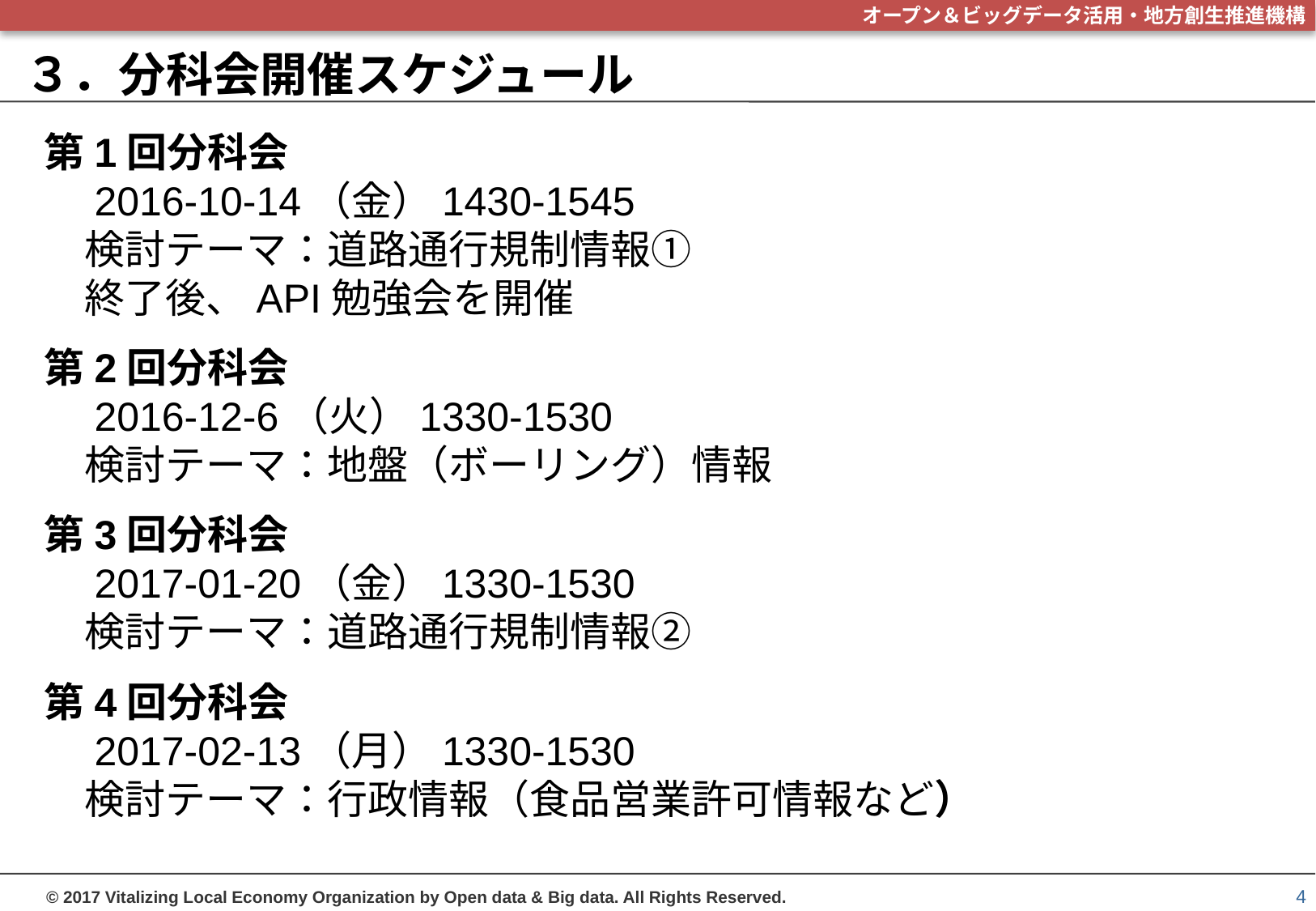

# ３．分科会開催スケジュール

第1回分科会
　2016-10-14（金）1430-1545
　検討テーマ：道路通行規制情報①
　終了後、API勉強会を開催

第2回分科会
　2016-12-6（火）1330-1530
　検討テーマ：地盤（ボーリング）情報

第3回分科会
　2017-01-20（金）1330-1530
　検討テーマ：道路通行規制情報②

第4回分科会
　2017-02-13（月）1330-1530
　検討テーマ：行政情報（食品営業許可情報など）
4